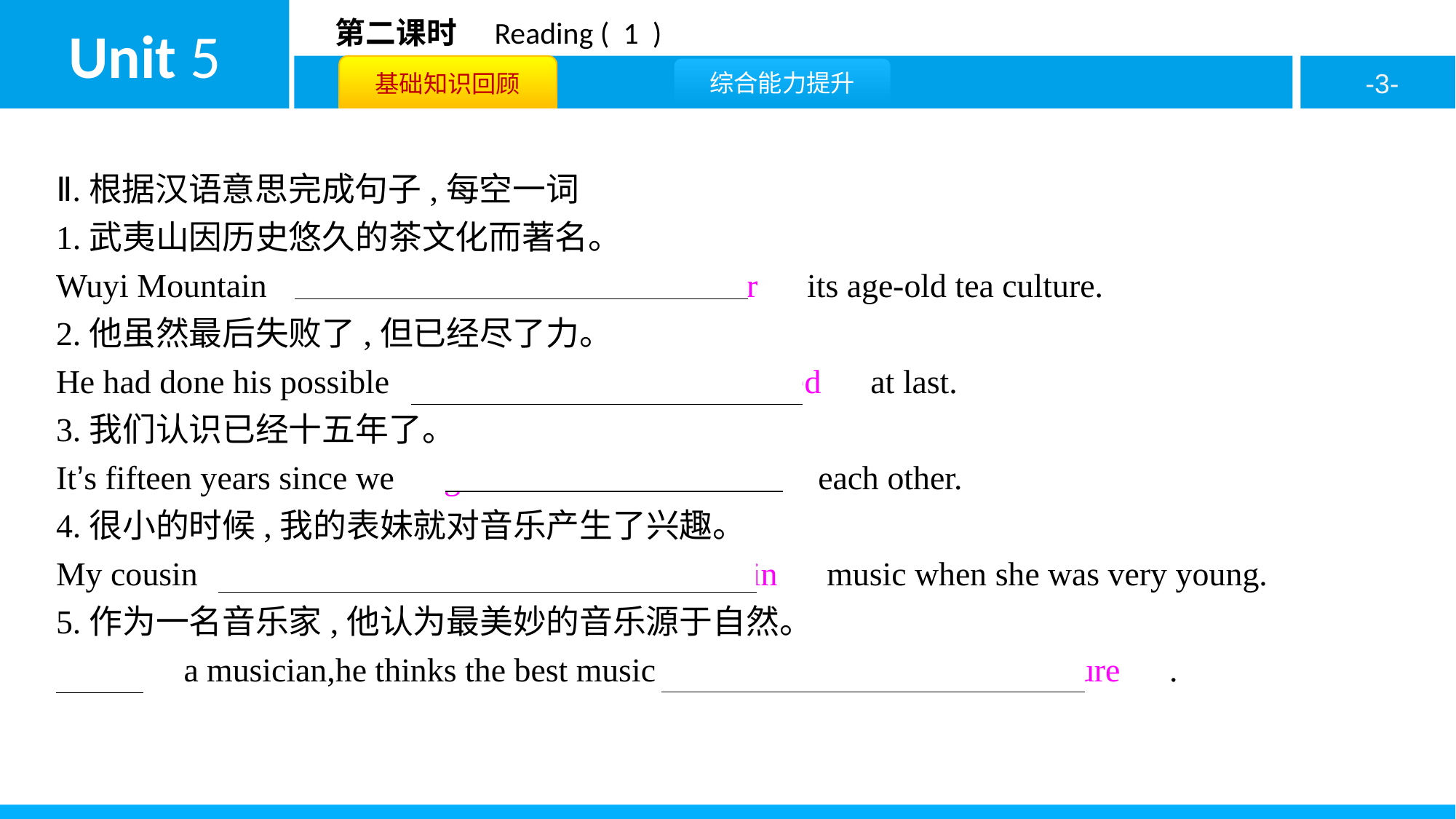

Ⅱ.根据汉语意思完成句子,每空一词
1.武夷山因历史悠久的茶文化而著名。
Wuyi Mountain　is　 　known/famous　 　for　its age-old tea culture.
2.他虽然最后失败了,但已经尽了力。
He had done his possible　though　 　he　 　failed　at last.
3.我们认识已经十五年了。
It’s fifteen years since we　got　 　to　 　know　each other.
4.很小的时候,我的表妹就对音乐产生了兴趣。
My cousin　showed　 　an　 　interest　 　in　music when she was very young.
5.作为一名音乐家,他认为最美妙的音乐源于自然。
　As　a musician,he thinks the best music　comes　 　from　 　nature　.